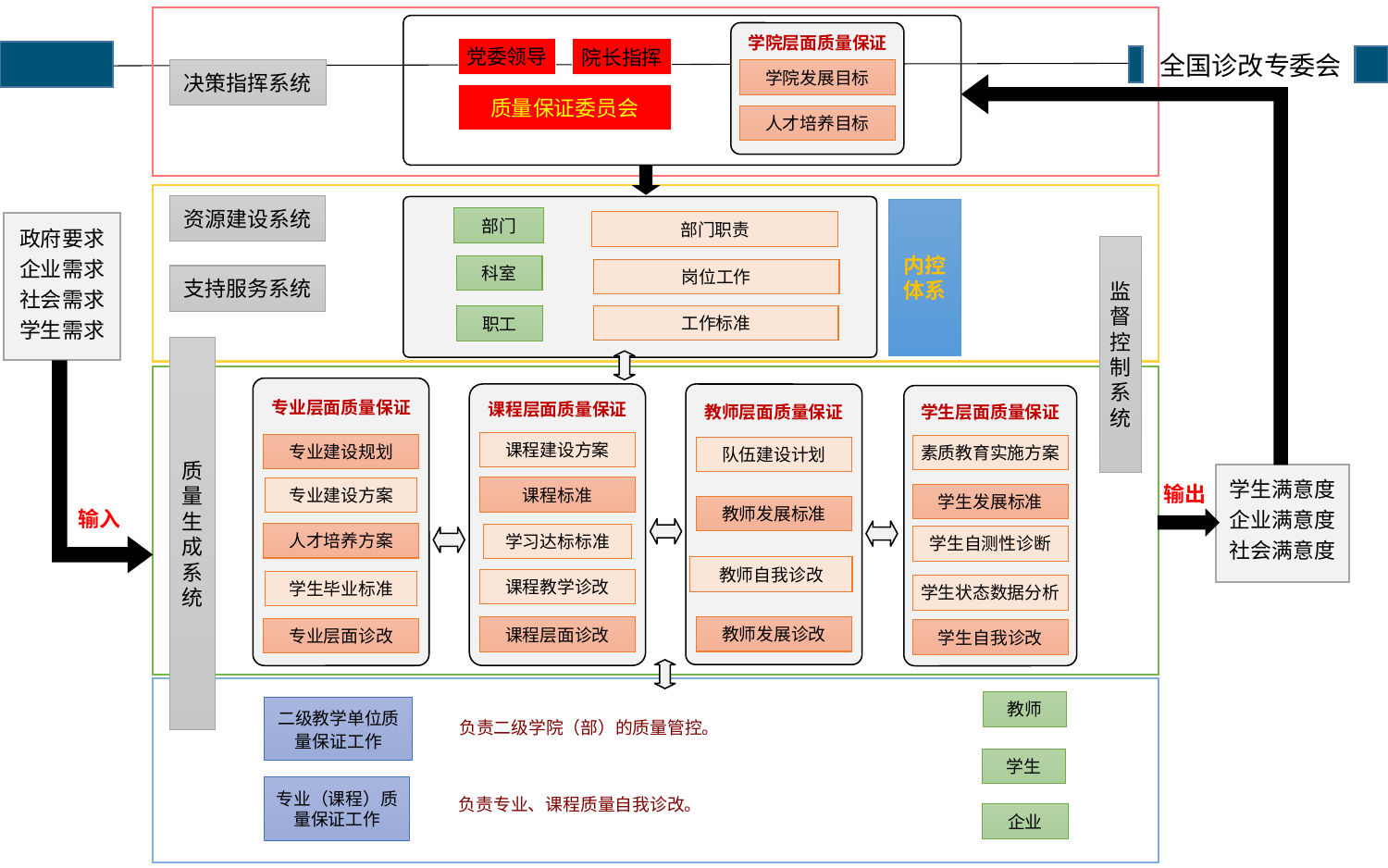

学院层面质量保证
党委领导
院长指挥
学院发展目标
决策指挥系统
质量保证委员会

人才培养目标

资源建设系统

内控
体系
部门
部门职责
政府要求
企业需求
社会需求
学生需求

监督控制系统
科室
岗位工作
支持服务系统
工作标准
职工
质量生成系统

专业层面质量保证
课程层面质量保证
教师层面质量保证
学生层面质量保证

课程建设方案
专业建设规划
素质教育实施方案
队伍建设计划
学生满意度
企业满意度
社会满意度
输出
课程标准
专业建设方案
学生发展标准
教师发展标准
输入

人才培养方案
学习达标标准
学生自测性诊断

教师自我诊改
课程教学诊改
学生毕业标准
学生状态数据分析
教师发展诊改
课程层面诊改
专业层面诊改
学生自我诊改

教师
二级教学单位质量保证工作
负责二级学院（部）的质量管控。
学生
专业（课程）质量保证工作
负责专业、课程质量自我诊改。
企业